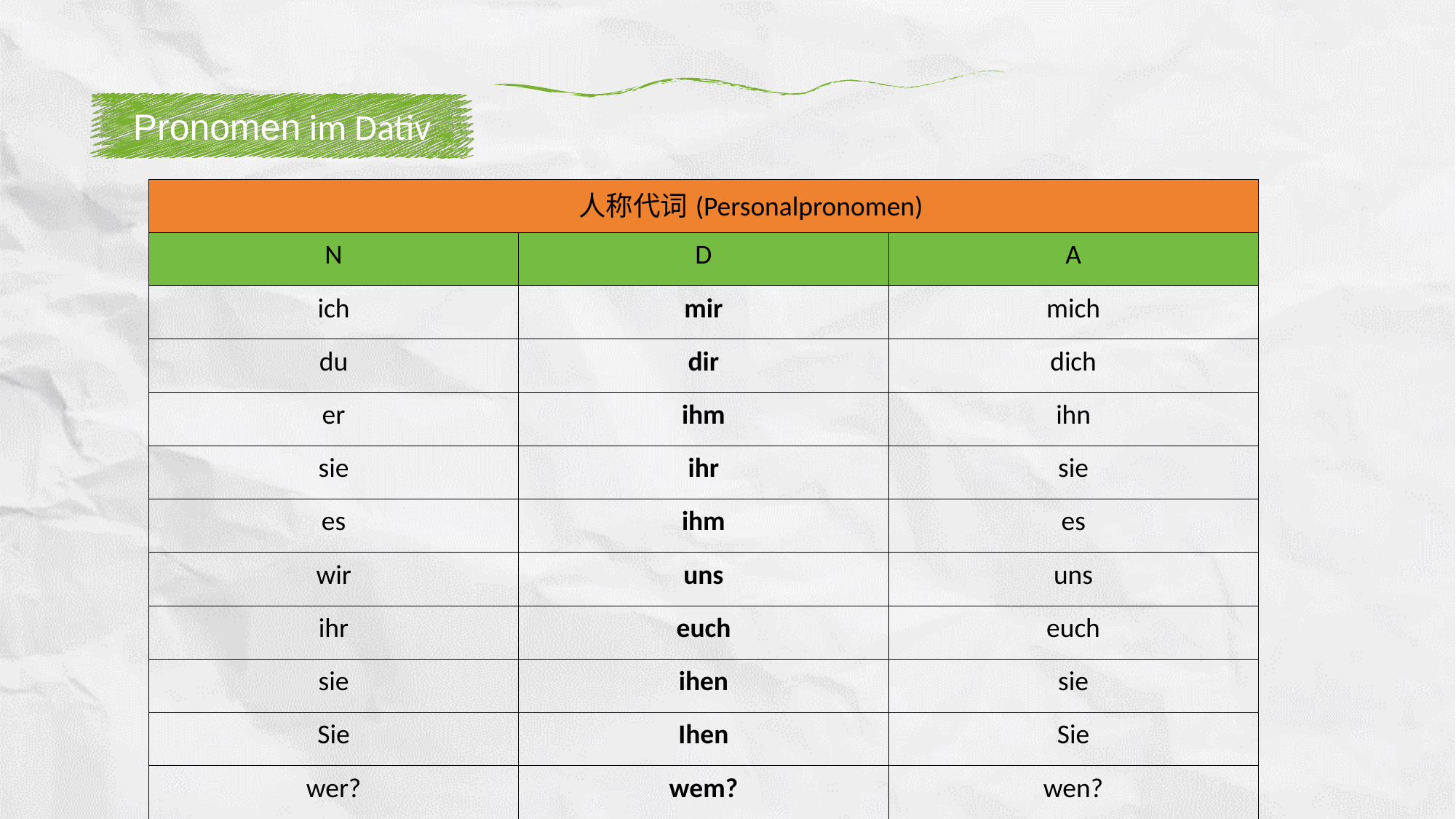

Pronomen im Dativ
| 人称代词(Personalpronomen) |  |  |
| --- | --- | --- |
| N | D | A |
| ich | mir | mich |
| du | dir | dich |
| er | ihm | ihn |
| sie | ihr | sie |
| es | ihm | es |
| wir | uns | uns |
| ihr | euch | euch |
| sie | ihen | sie |
| Sie | Ihen | Sie |
| wer? | wem? | wen? |